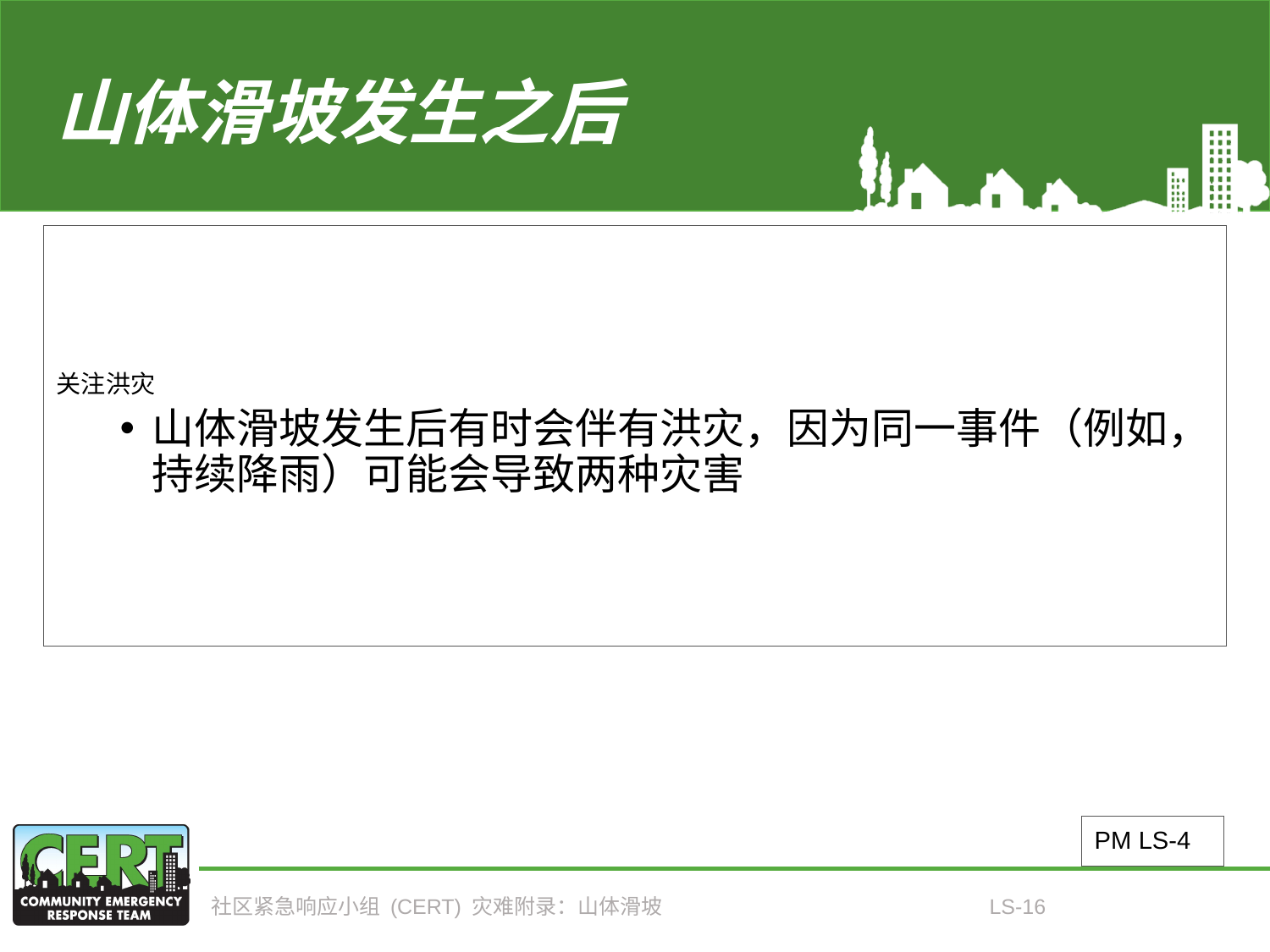

# 山体滑坡发生之后
关注洪灾
山体滑坡发生后有时会伴有洪灾，因为同一事件（例如，持续降雨）可能会导致两种灾害
PM LS-4
社区紧急响应小组 (CERT) 灾难附录：山体滑坡
LS-16